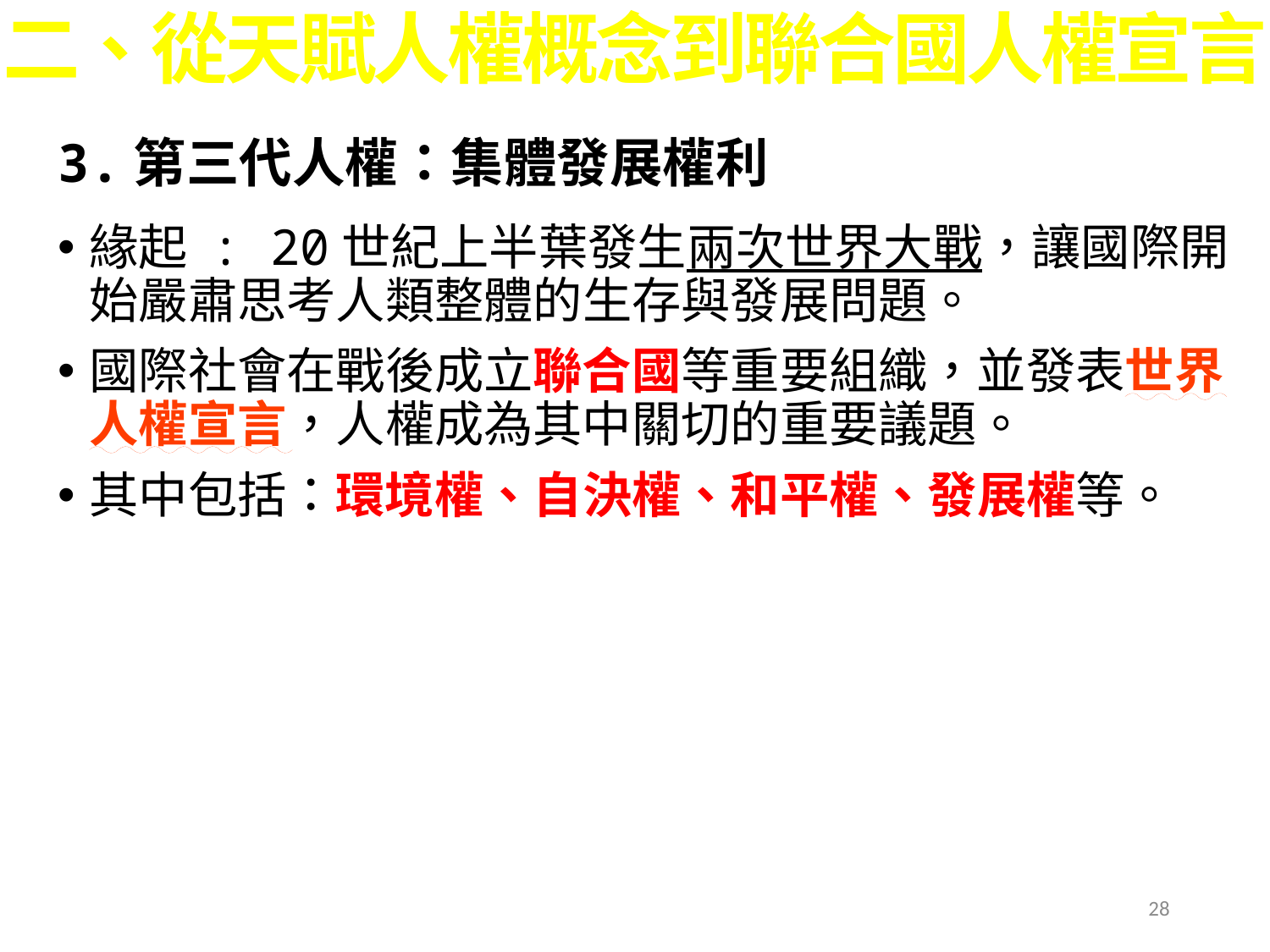

二、從天賦人權概念到聯合國人權宣言
3.第三代人權：集體發展權利
緣起 : 20世紀上半葉發生兩次世界大戰，讓國際開始嚴肅思考人類整體的生存與發展問題。
國際社會在戰後成立聯合國等重要組織，並發表世界人權宣言，人權成為其中關切的重要議題。
其中包括：環境權、自決權、和平權、發展權等。
28